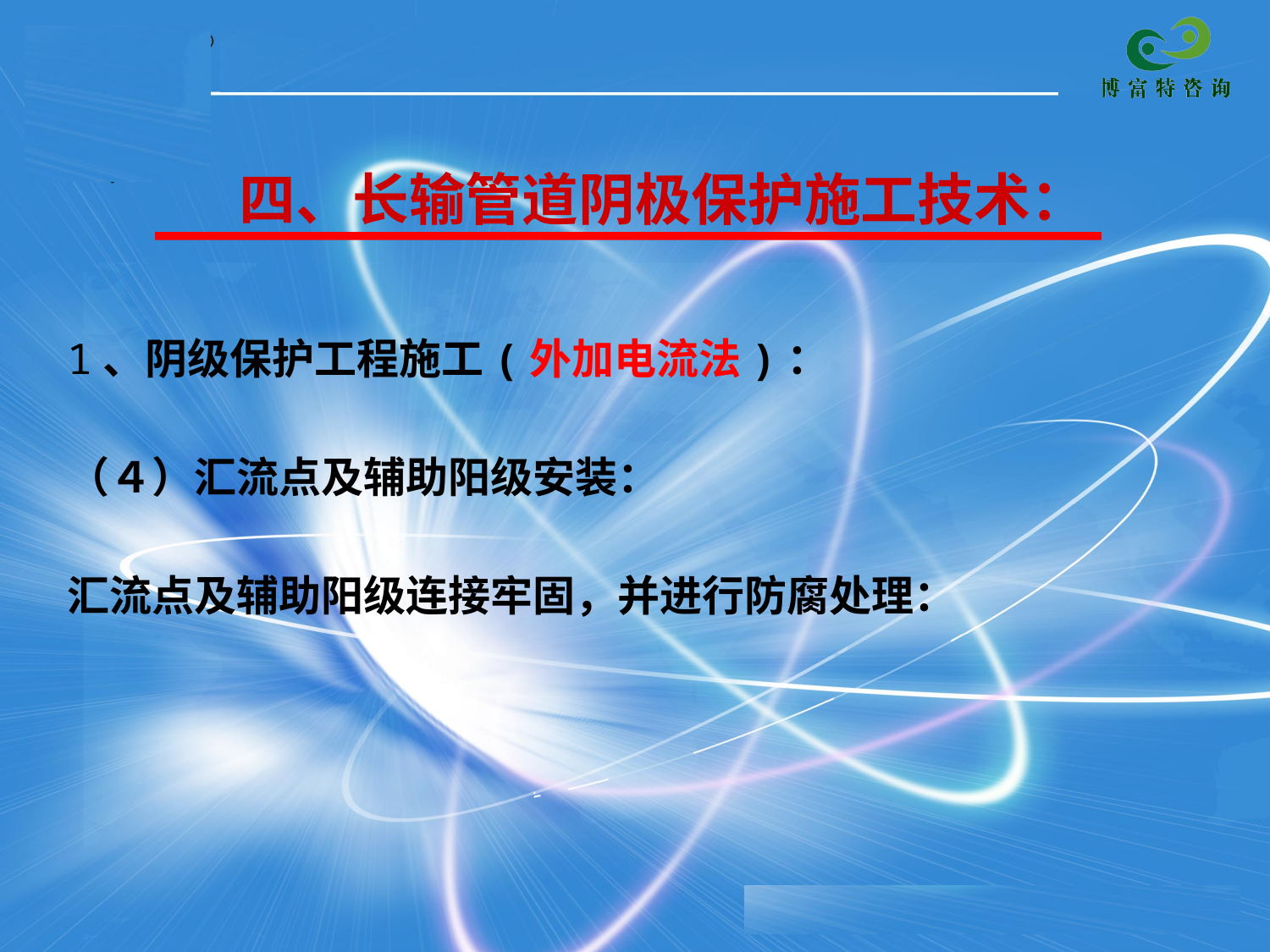

# 四、长输管道阴极保护施工技术：

1、阴级保护工程施工(外加电流法)：

（４）汇流点及辅助阳级安装：

汇流点及辅助阳级连接牢固，并进行防腐处理：